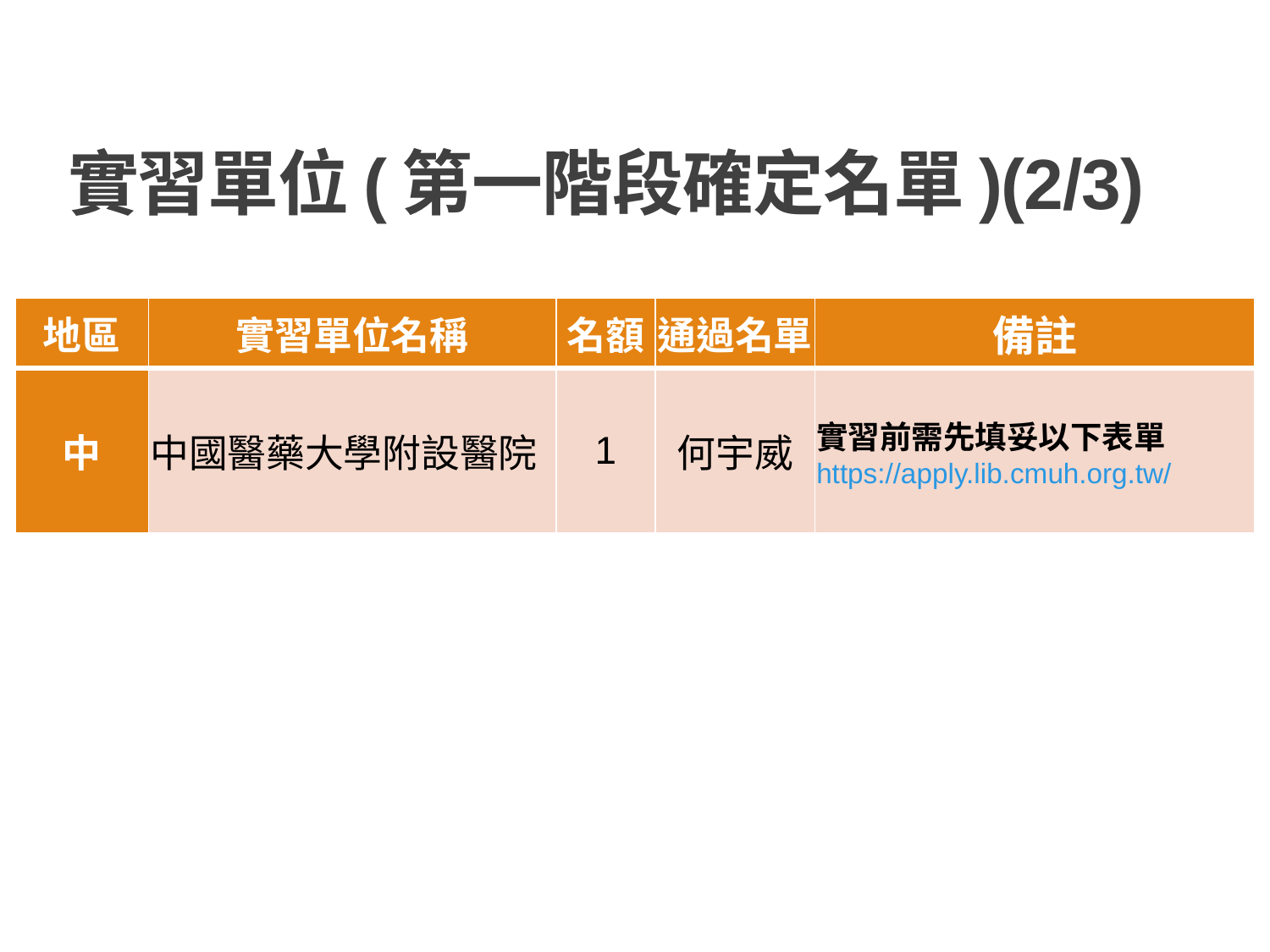

# 實習單位(第一階段確定名單)(2/3)

| 地區 | 實習單位名稱 | 名額 | 通過名單 | 備註 |
| --- | --- | --- | --- | --- |
| 中 | 中國醫藥大學附設醫院 | 1 | 何宇威 | 實習前需先填妥以下表單https://apply.lib.cmuh.org.tw/ |
3